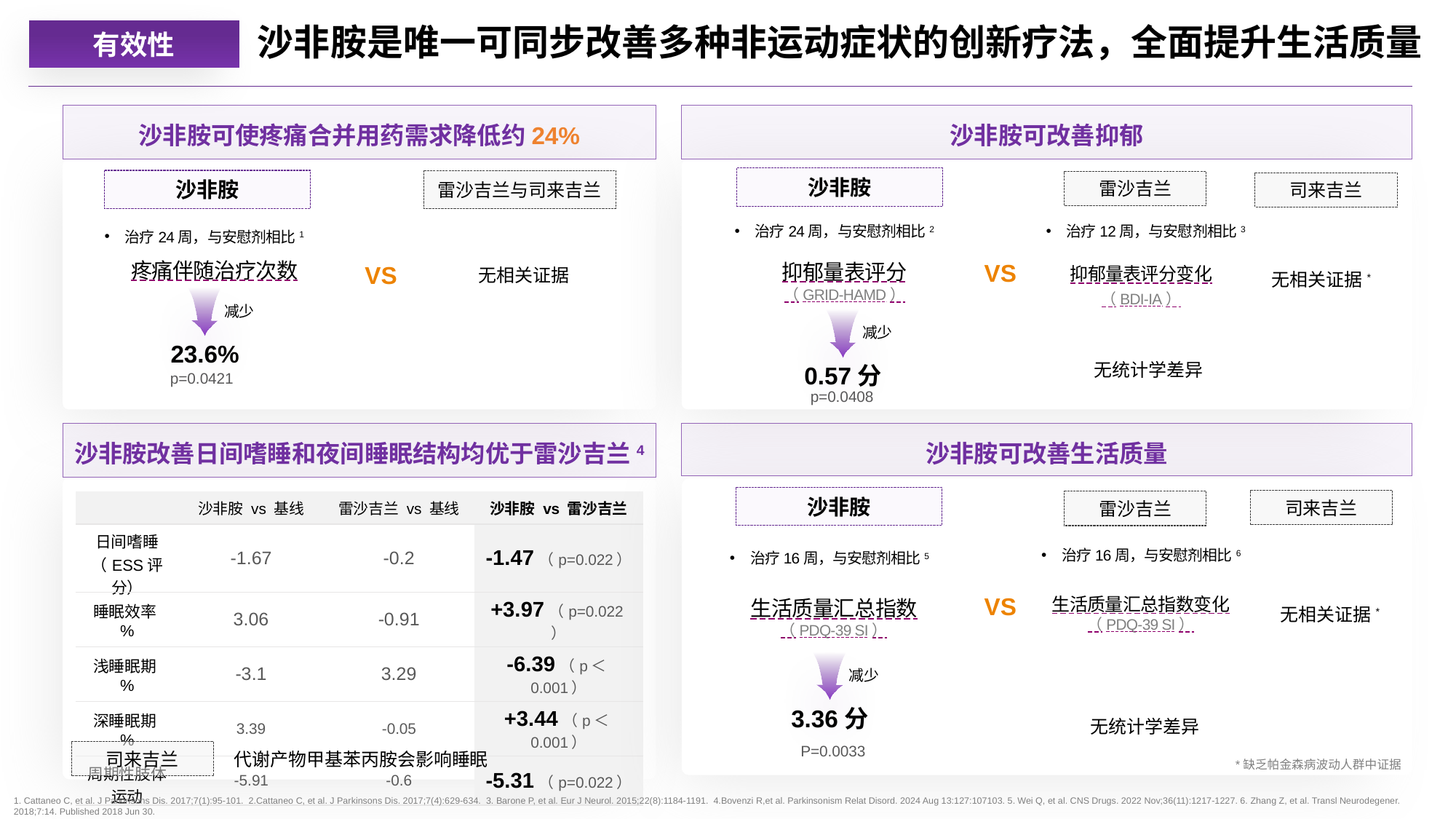

沙非胺是唯一可同步改善多种非运动症状的创新疗法，全面提升生活质量

有效性
沙非胺可使疼痛合并用药需求降低约24%
沙非胺可改善抑郁

沙非胺
沙非胺
雷沙吉兰与司来吉兰
雷沙吉兰
司来吉兰
治疗24周，与安慰剂相比2
治疗12周，与安慰剂相比3
治疗24周，与安慰剂相比1
疼痛伴随治疗次数
抑郁量表评分
（GRID-HAMD）
抑郁量表评分变化
（BDI-IA）
VS
VS
无相关证据
无相关证据*

减少

减少
23.6%
无统计学差异
0.57分
p=0.0421
p=0.0408
沙非胺改善日间嗜睡和夜间睡眠结构均优于雷沙吉兰4
沙非胺可改善生活质量

沙非胺
司来吉兰
雷沙吉兰
|  | 沙非胺 vs 基线 | 雷沙吉兰 vs 基线 | 沙非胺 vs 雷沙吉兰 |
| --- | --- | --- | --- |
| 日间嗜睡 （ESS评分） | -1.67 | -0.2 | -1.47（p=0.022） |
| 睡眠效率% | 3.06 | -0.91 | +3.97（p=0.022） |
| 浅睡眠期% | -3.1 | 3.29 | -6.39（p＜0.001） |
| 深睡眠期% | 3.39 | -0.05 | +3.44（p＜0.001） |
| 周期性肢体运动 | -5.91 | -0.6 | -5.31（p=0.022） |
治疗16周，与安慰剂相比6
治疗16周，与安慰剂相比5
VS
生活质量汇总指数变化（PDQ-39 SI）
生活质量汇总指数（PDQ-39 SI）
无相关证据*

减少
3.36分
无统计学差异
P=0.0033
司来吉兰
代谢产物甲基苯丙胺会影响睡眠
*缺乏帕金森病波动人群中证据
1. Cattaneo C, et al. J Parkinsons Dis. 2017;7(1):95-101.  2.Cattaneo C, et al. J Parkinsons Dis. 2017;7(4):629-634.  3. Barone P, et al. Eur J Neurol. 2015;22(8):1184-1191.  4.Bovenzi R,et al. Parkinsonism Relat Disord. 2024 Aug 13:127:107103. 5. Wei Q, et al. CNS Drugs. 2022 Nov;36(11):1217-1227. 6. Zhang Z, et al. Transl Neurodegener. 2018;7:14. Published 2018 Jun 30.